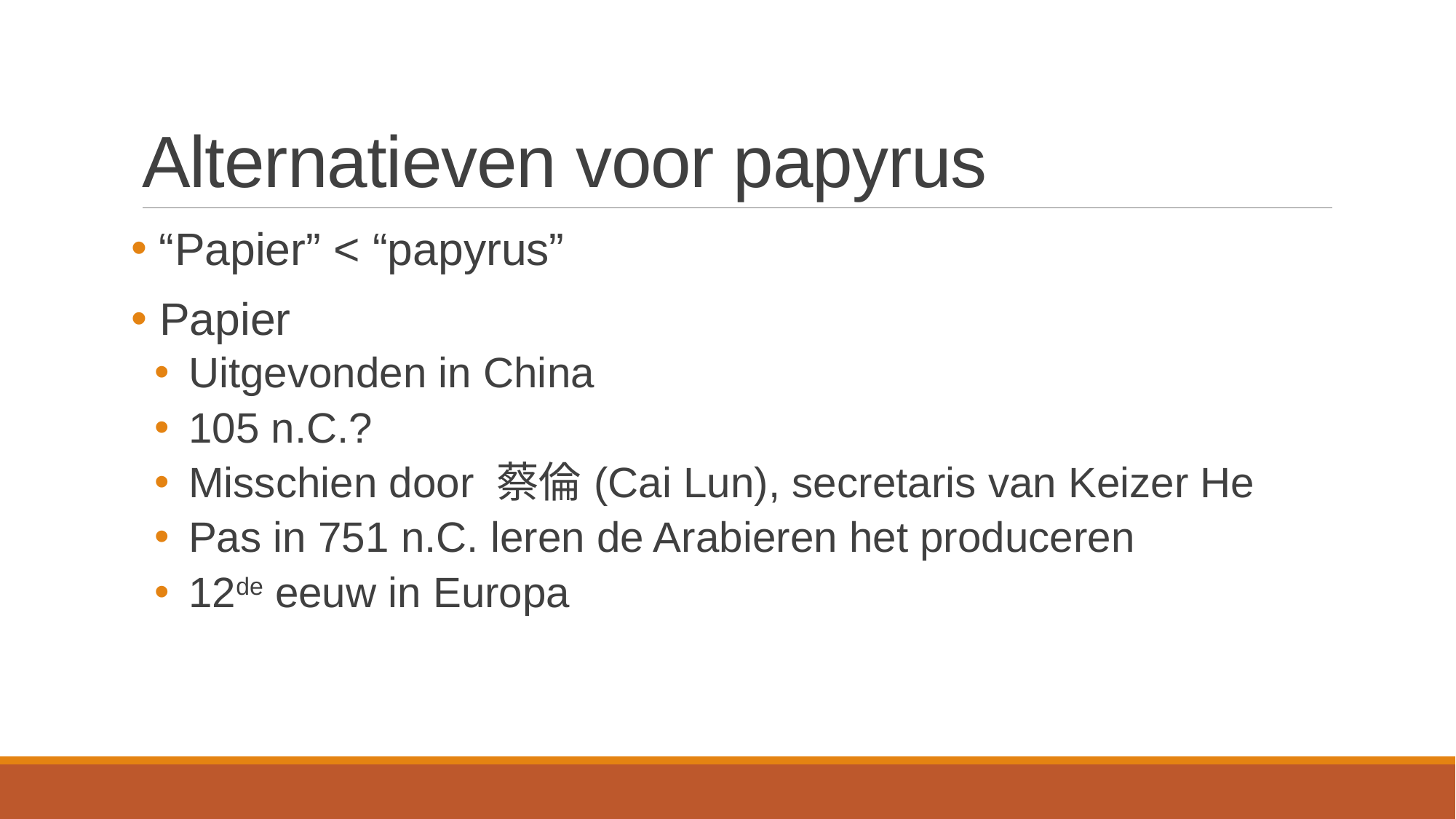

# Alternatieven voor papyrus
 “Papier” < “papyrus”
 Papier
 Uitgevonden in China
 105 n.C.?
 Misschien door 蔡倫 (Cai Lun), secretaris van Keizer He
 Pas in 751 n.C. leren de Arabieren het produceren
 12de eeuw in Europa